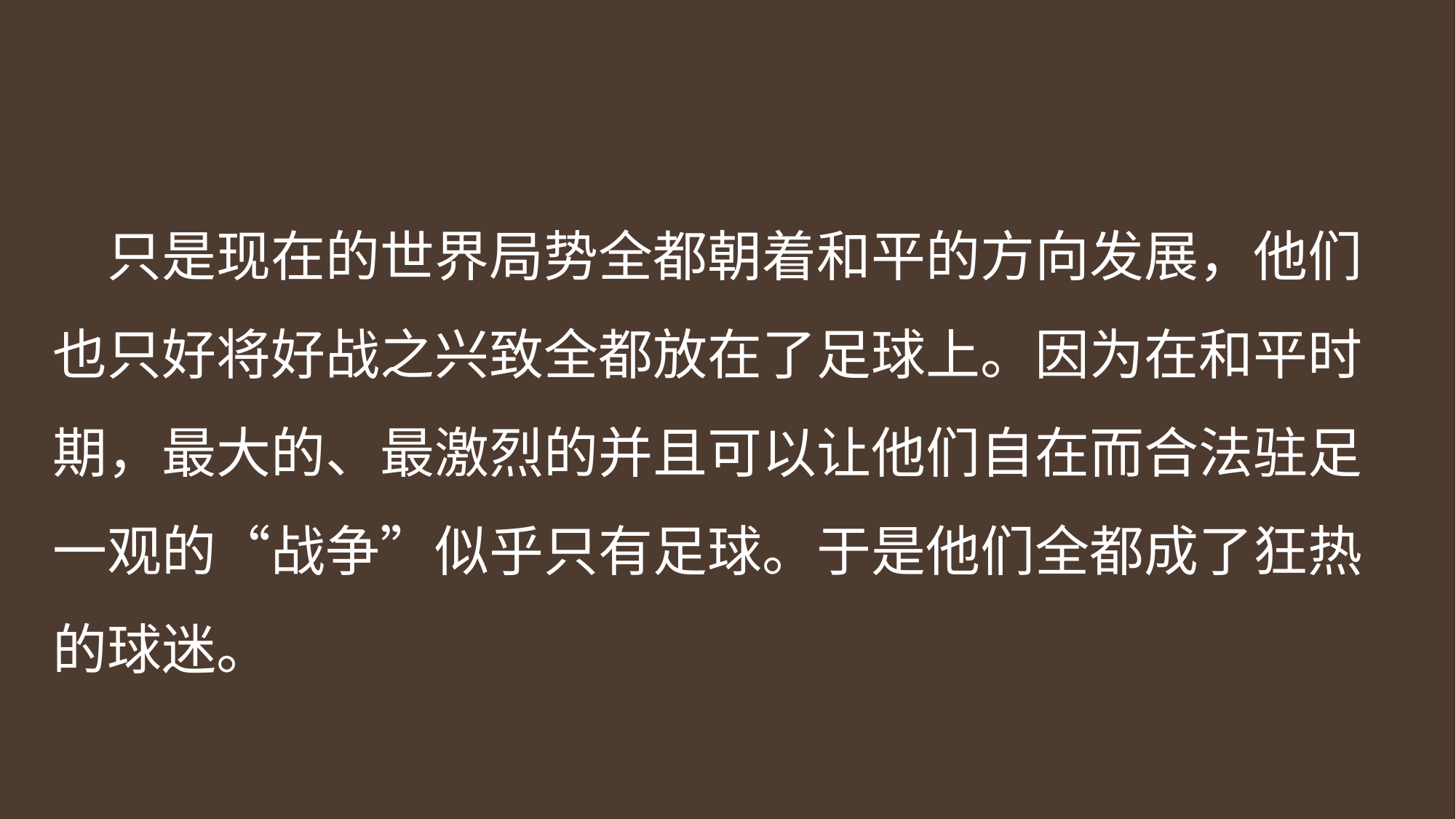

只是现在的世界局势全都朝着和平的方向发展，他们也只好将好战之兴致全都放在了足球上。因为在和平时期，最大的、最激烈的并且可以让他们自在而合法驻足一观的“战争”似乎只有足球。于是他们全都成了狂热的球迷。